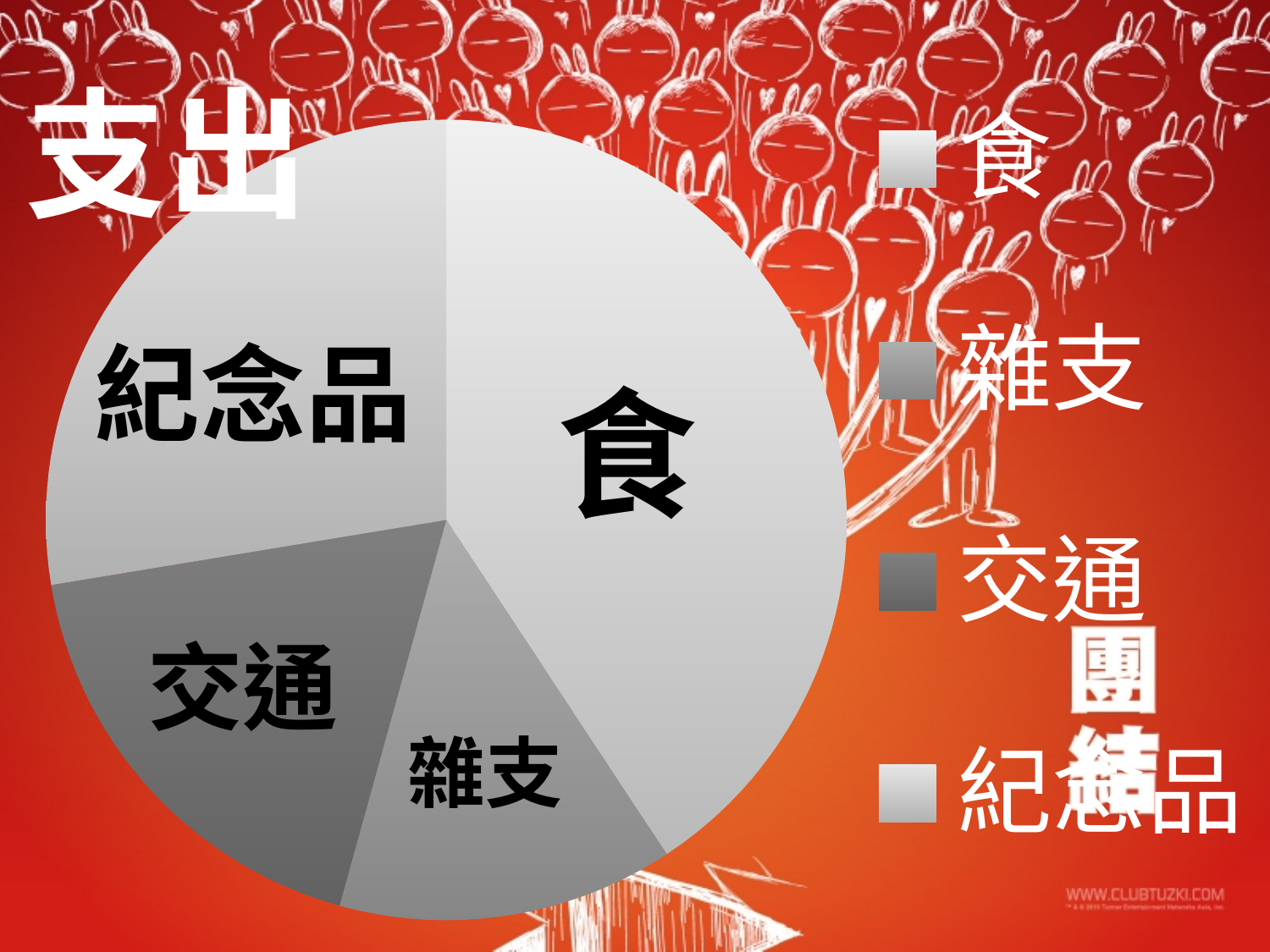

### Chart: 支出

| Category | 財務 |
|---|---|
| 食 | 45.0 |
| 雜支 | 15.0 |
| 交通 | 20.0 |
| 紀念品 | 30.5 |